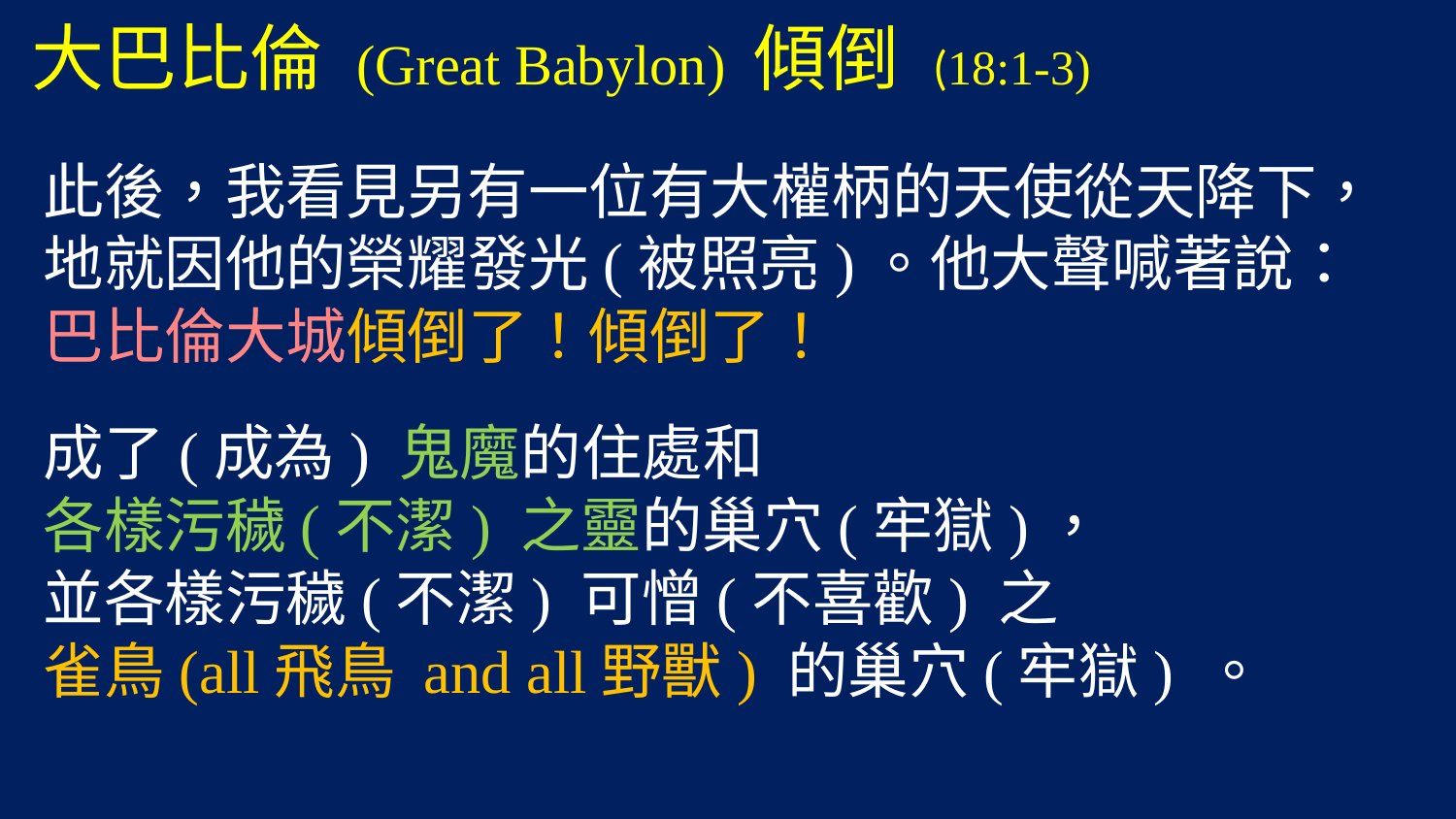

# 大巴比倫 (Great Babylon) 傾倒 (18:1-3)
此後，我看見另有一位有大權柄的天使從天降下，
地就因他的榮耀發光(被照亮)。他大聲喊著說：
巴比倫大城傾倒了！傾倒了！

成了(成為) 鬼魔的住處和
各樣污穢(不潔) 之靈的巢穴(牢獄)，
並各樣污穢(不潔) 可憎(不喜歡) 之
雀鳥(all飛鳥 and all野獸) 的巢穴(牢獄) 。